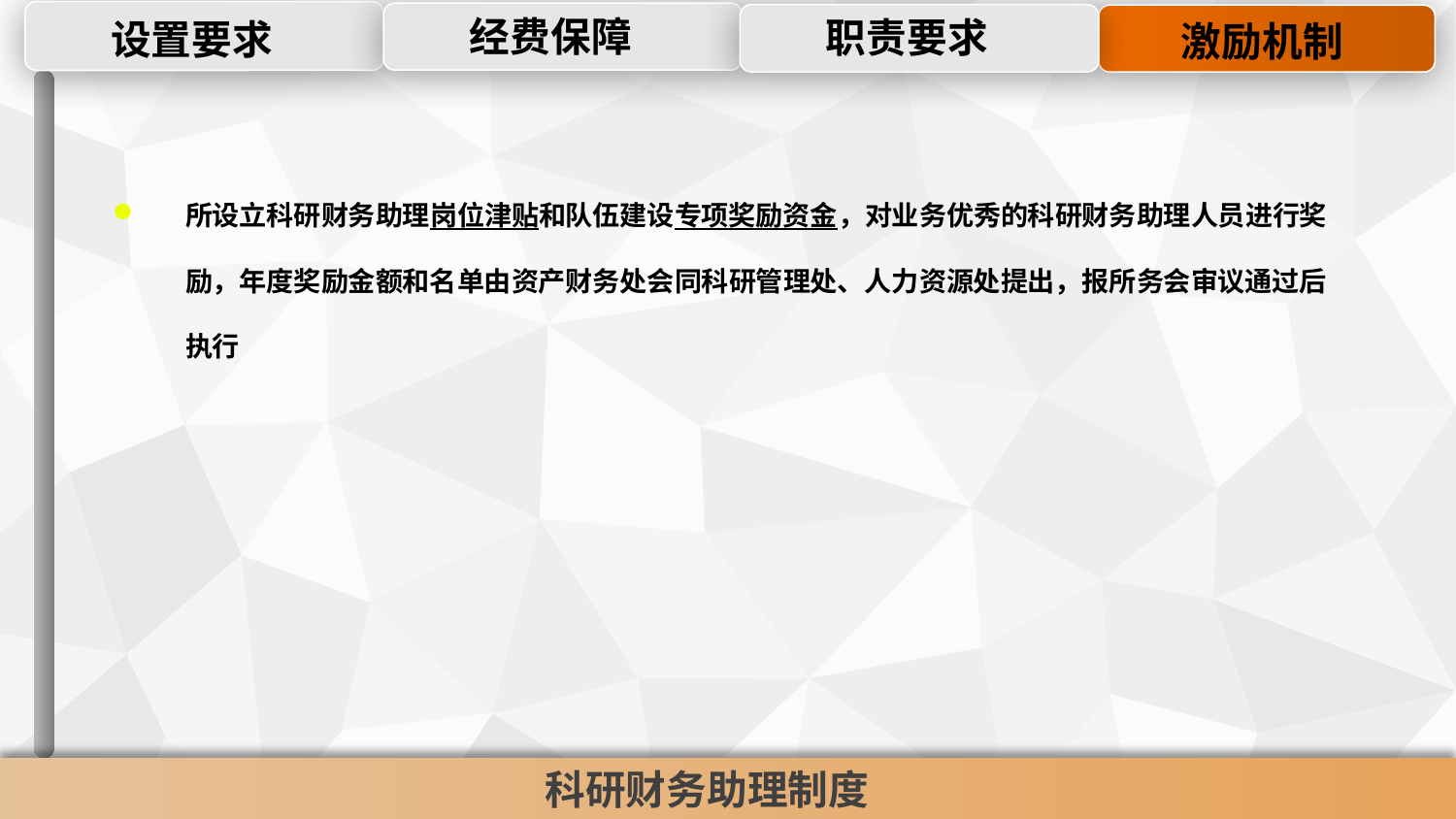

经费保障
职责要求
设置要求
激励机制

所设立科研财务助理岗位津贴和队伍建设专项奖励资金，对业务优秀的科研财务助理人员进行奖励，年度奖励金额和名单由资产财务处会同科研管理处、人力资源处提出，报所务会审议通过后执行
科研财务助理制度